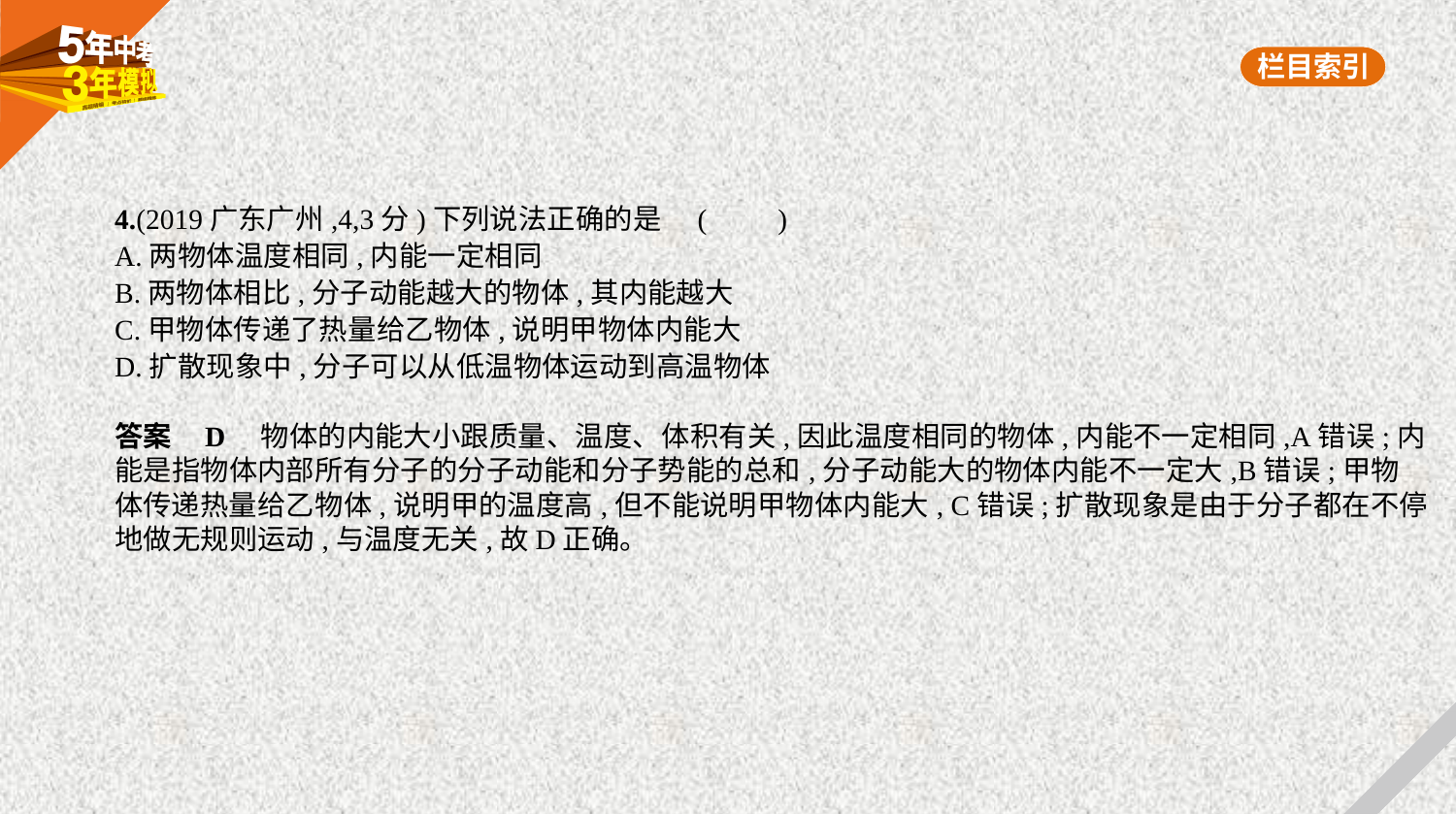

4.(2019广东广州,4,3分)下列说法正确的是 (　　)
A.两物体温度相同,内能一定相同
B.两物体相比,分子动能越大的物体,其内能越大
C.甲物体传递了热量给乙物体,说明甲物体内能大
D.扩散现象中,分子可以从低温物体运动到高温物体
答案    D　物体的内能大小跟质量、温度、体积有关,因此温度相同的物体,内能不一定相同,A错误;内
能是指物体内部所有分子的分子动能和分子势能的总和,分子动能大的物体内能不一定大,B错误;甲物
体传递热量给乙物体,说明甲的温度高,但不能说明甲物体内能大, C错误;扩散现象是由于分子都在不停
地做无规则运动,与温度无关,故D正确。